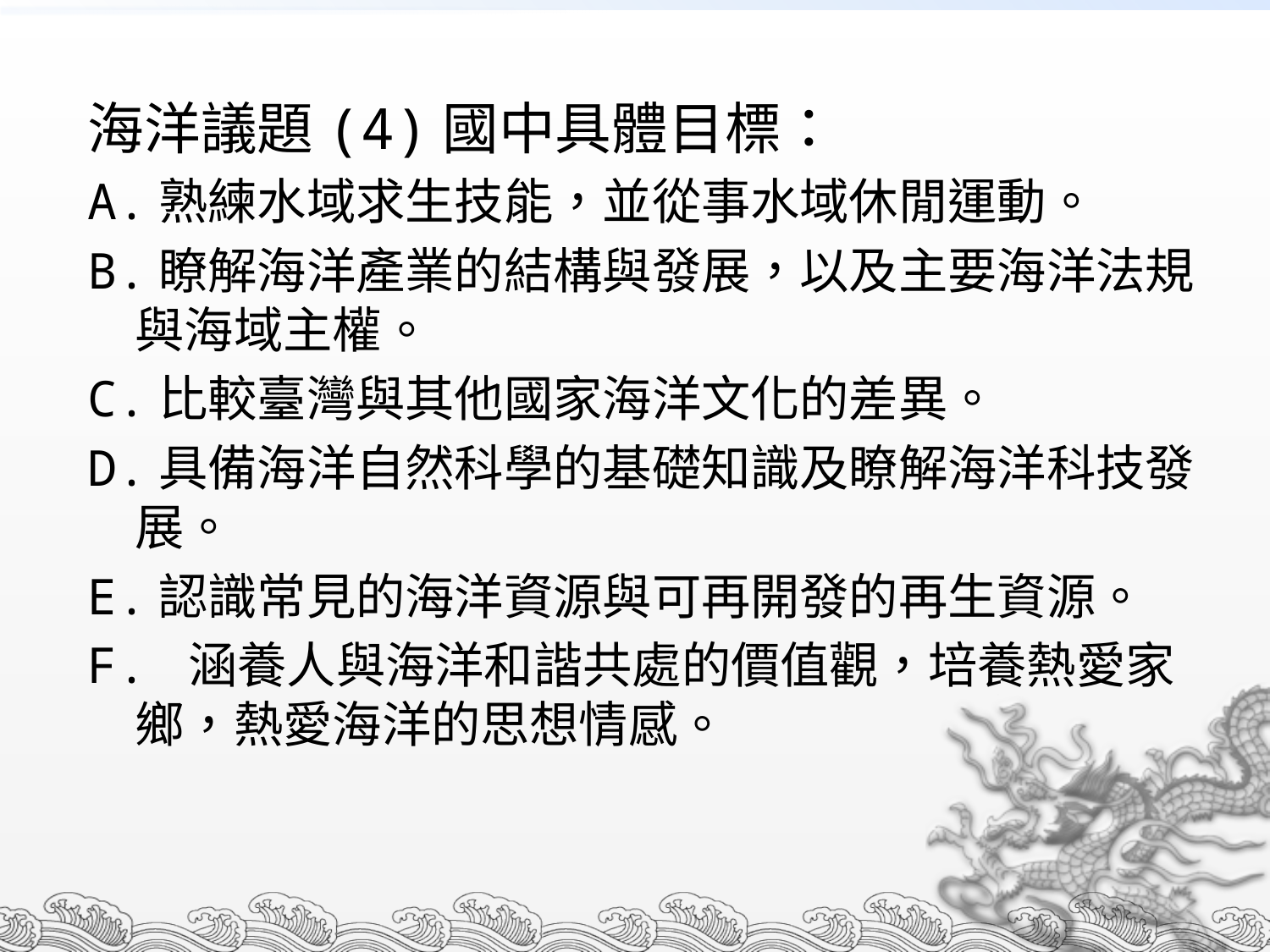

海洋議題(4)國中具體目標：
A.熟練水域求生技能，並從事水域休閒運動。
B.瞭解海洋產業的結構與發展，以及主要海洋法規與海域主權。
C.比較臺灣與其他國家海洋文化的差異。
D.具備海洋自然科學的基礎知識及瞭解海洋科技發展。
E.認識常見的海洋資源與可再開發的再生資源。
F. 涵養人與海洋和諧共處的價值觀，培養熱愛家鄉，熱愛海洋的思想情感。